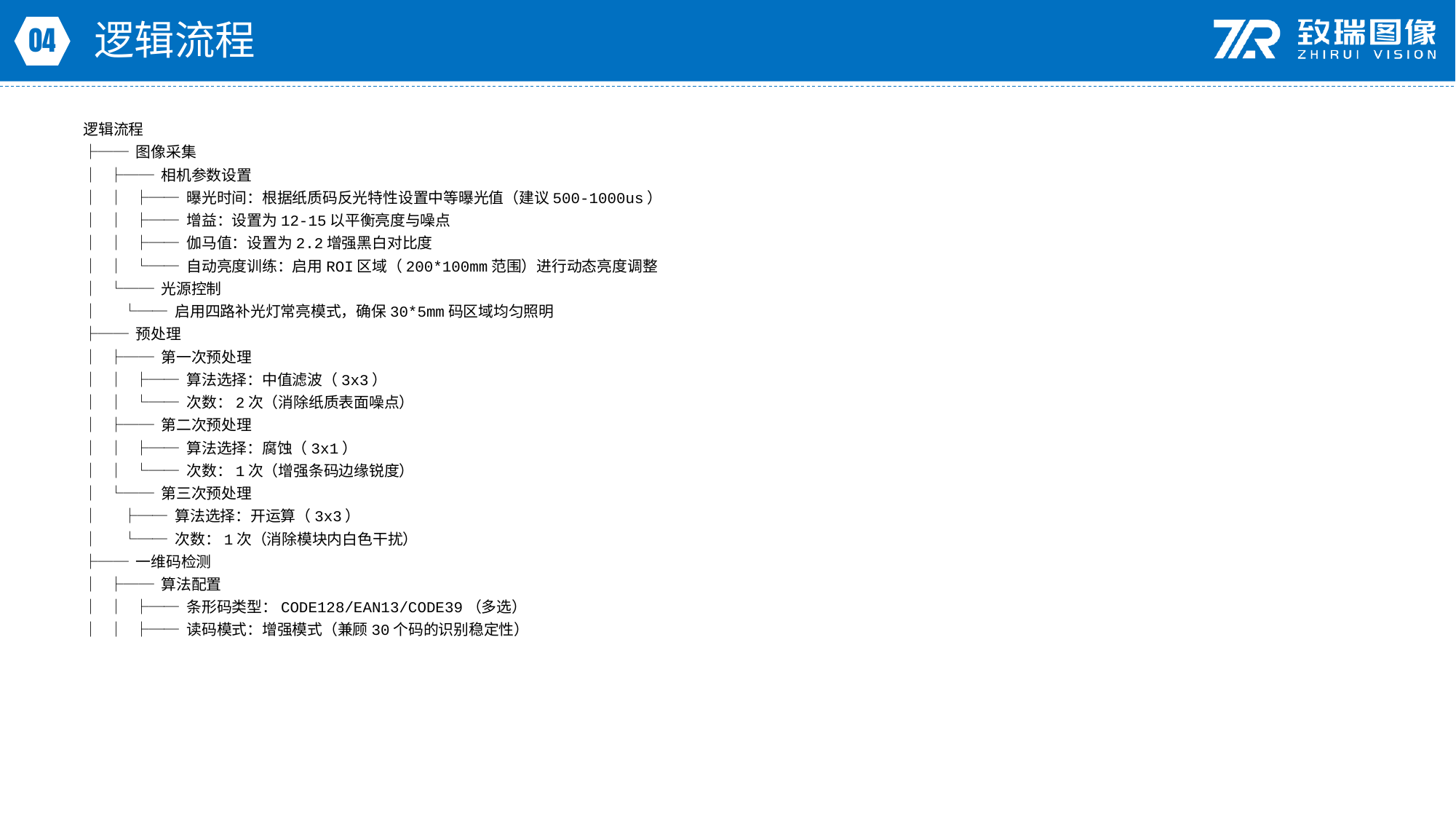

逻辑流程
04

逻辑流程
├── 图像采集
│   ├── 相机参数设置
│   │   ├── 曝光时间：根据纸质码反光特性设置中等曝光值（建议500-1000us）
│   │   ├── 增益：设置为12-15以平衡亮度与噪点
│   │   ├── 伽马值：设置为2.2增强黑白对比度
│   │   └── 自动亮度训练：启用ROI区域（200*100mm范围）进行动态亮度调整
│   └── 光源控制
│       └── 启用四路补光灯常亮模式，确保30*5mm码区域均匀照明
├── 预处理
│   ├── 第一次预处理
│   │   ├── 算法选择：中值滤波（3x3）
│   │   └── 次数：2次（消除纸质表面噪点）
│   ├── 第二次预处理
│   │   ├── 算法选择：腐蚀（3x1）
│   │   └── 次数：1次（增强条码边缘锐度）
│   └── 第三次预处理
│       ├── 算法选择：开运算（3x3）
│       └── 次数：1次（消除模块内白色干扰）
├── 一维码检测
│   ├── 算法配置
│   │   ├── 条形码类型：CODE128/EAN13/CODE39（多选）
│   │   ├── 读码模式：增强模式（兼顾30个码的识别稳定性）